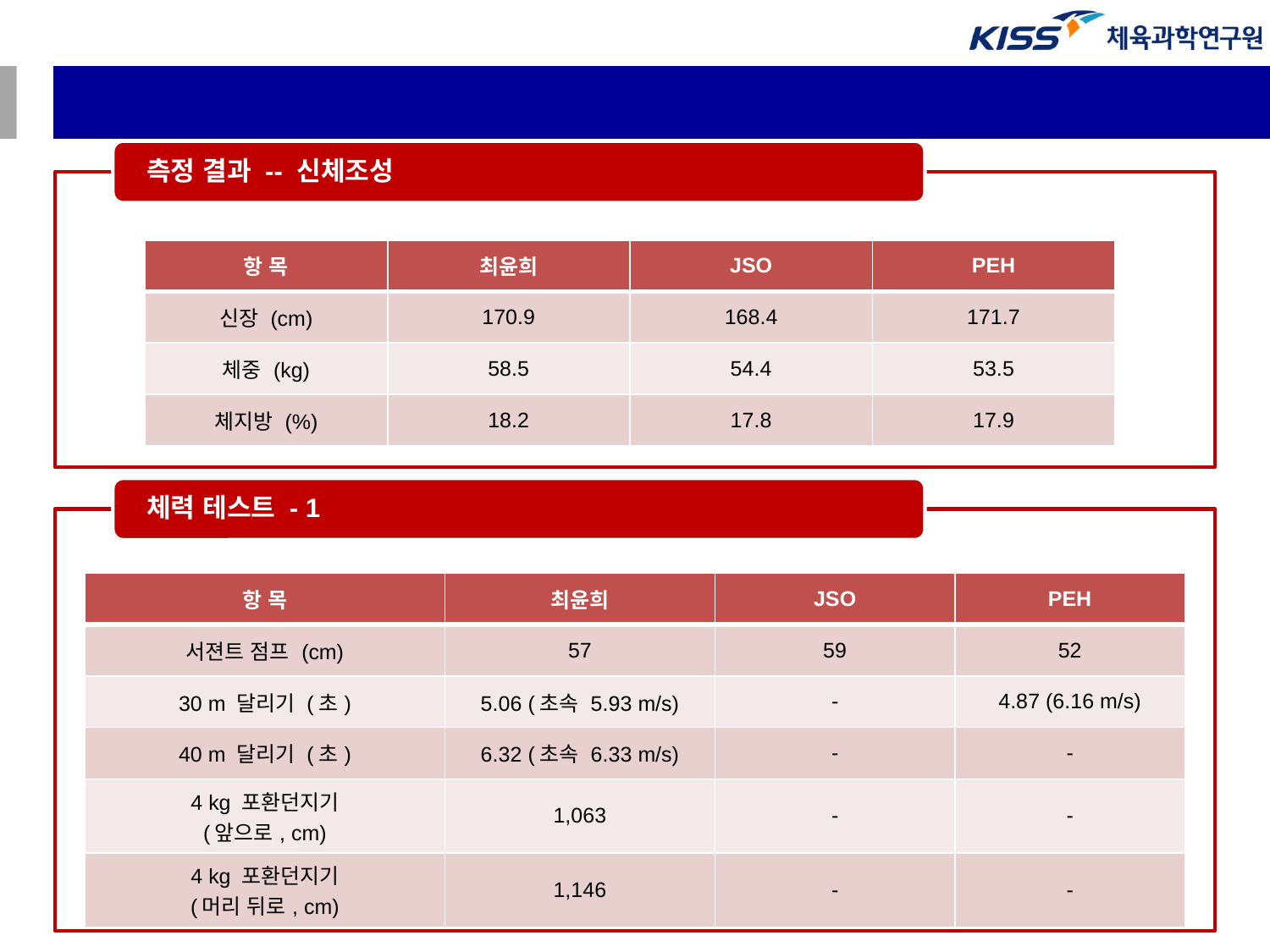

측정 결과 -- 신체조성

체력 테스트 - 1
| 항 목 | 최윤희 | JSO | PEH |
| --- | --- | --- | --- |
| 신장 (cm) | 170.9 | 168.4 | 171.7 |
| 체중 (kg) | 58.5 | 54.4 | 53.5 |
| 체지방 (%) | 18.2 | 17.8 | 17.9 |
| 항 목 | 최윤희 | JSO | PEH |
| --- | --- | --- | --- |
| 서젼트 점프 (cm) | 57 | 59 | 52 |
| 30 m 달리기 (초) | 5.06 (초속 5.93 m/s) | - | 4.87 (6.16 m/s) |
| 40 m 달리기 (초) | 6.32 (초속 6.33 m/s) | - | - |
| 4 kg 포환던지기 (앞으로, cm) | 1,063 | - | - |
| 4 kg 포환던지기 (머리 뒤로, cm) | 1,146 | - | - |